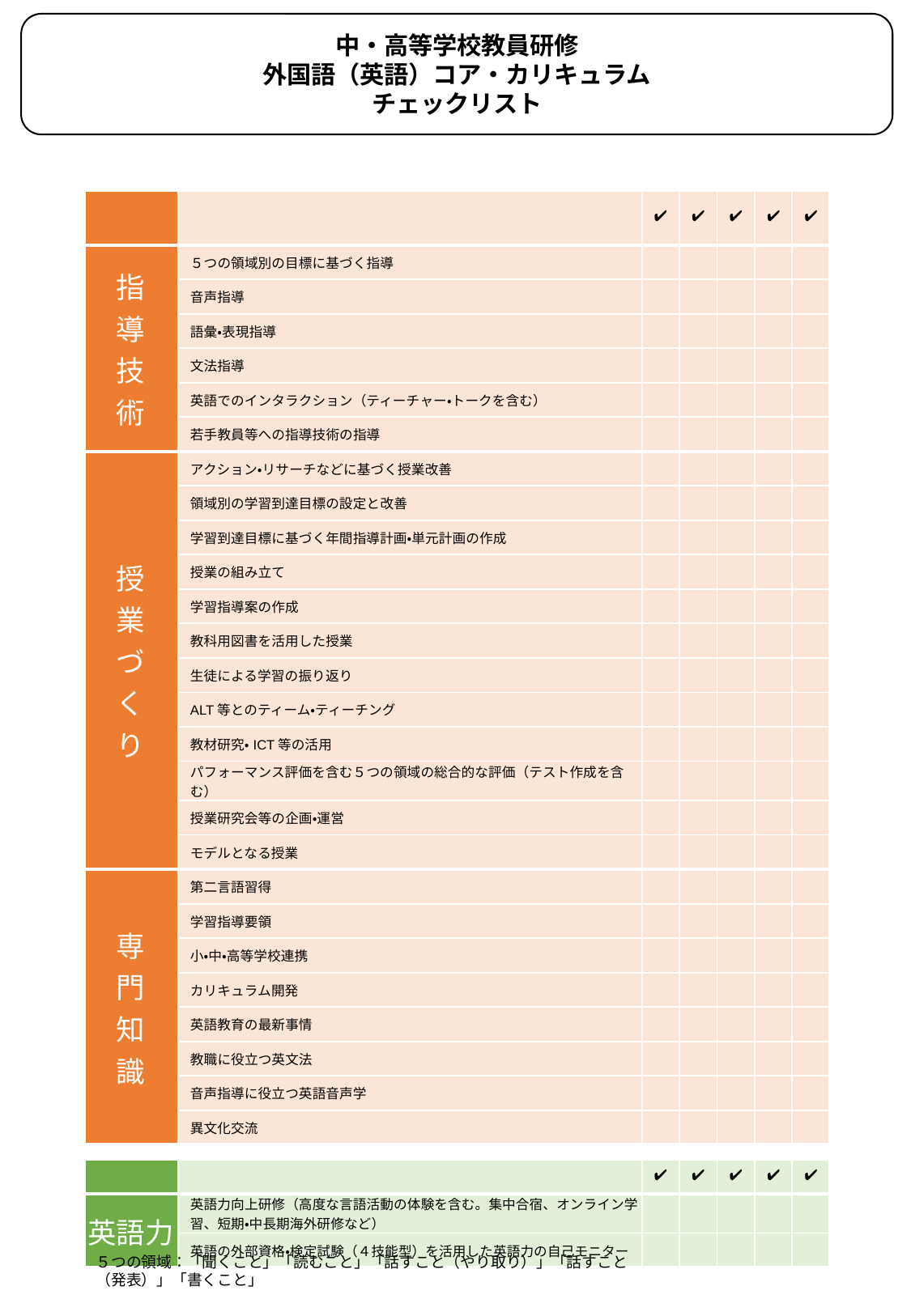

中・高等学校教員研修
外国語（英語）コア・カリキュラム
チェックリスト
|  |  | ✔ | ✔ | ✔ | ✔ | ✔ |
| --- | --- | --- | --- | --- | --- | --- |
| 指導技術 | ５つの領域別の目標に基づく指導 |  |  |  |  |  |
|  | 音声指導 |  |  |  |  |  |
|  | 語彙・表現指導 |  |  |  |  |  |
|  | 文法指導 |  |  |  |  |  |
|  | 英語でのインタラクション（ティーチャー・トークを含む） |  |  |  |  |  |
|  | 若手教員等への指導技術の指導 |  |  |  |  |  |
| 授業づくり | アクション・リサーチなどに基づく授業改善 |  |  |  |  |  |
|  | 領域別の学習到達目標の設定と改善 |  |  |  |  |  |
|  | 学習到達目標に基づく年間指導計画・単元計画の作成 |  |  |  |  |  |
|  | 授業の組み立て |  |  |  |  |  |
|  | 学習指導案の作成 |  |  |  |  |  |
|  | 教科用図書を活用した授業 |  |  |  |  |  |
|  | 生徒による学習の振り返り |  |  |  |  |  |
|  | ALT等とのティーム・ティーチング |  |  |  |  |  |
|  | 教材研究・ICT等の活用 |  |  |  |  |  |
|  | パフォーマンス評価を含む５つの領域の総合的な評価（テスト作成を含む） |  |  |  |  |  |
|  | 授業研究会等の企画・運営 |  |  |  |  |  |
|  | モデルとなる授業 |  |  |  |  |  |
| 専門知識 | 第二言語習得 |  |  |  |  |  |
|  | 学習指導要領 |  |  |  |  |  |
|  | 小・中・高等学校連携 |  |  |  |  |  |
|  | カリキュラム開発 |  |  |  |  |  |
|  | 英語教育の最新事情 |  |  |  |  |  |
|  | 教職に役立つ英文法 |  |  |  |  |  |
|  | 音声指導に役立つ英語音声学 |  |  |  |  |  |
|  | 異文化交流 |  |  |  |  |  |
|  |  |  |  |  |  |  |
|  |  | ✔ | ✔ | ✔ | ✔ | ✔ |
| 英語力 | 英語力向上研修（高度な言語活動の体験を含む。集中合宿、オンライン学習、短期・中長期海外研修など） |  |  |  |  |  |
|  | 英語の外部資格・検定試験（４技能型）を活用した英語力の自己モニター |  |  |  |  |  |
５つの領域：「聞くこと」「読むこと」「話すこと（やり取り）」「話すこと（発表）」「書くこと」